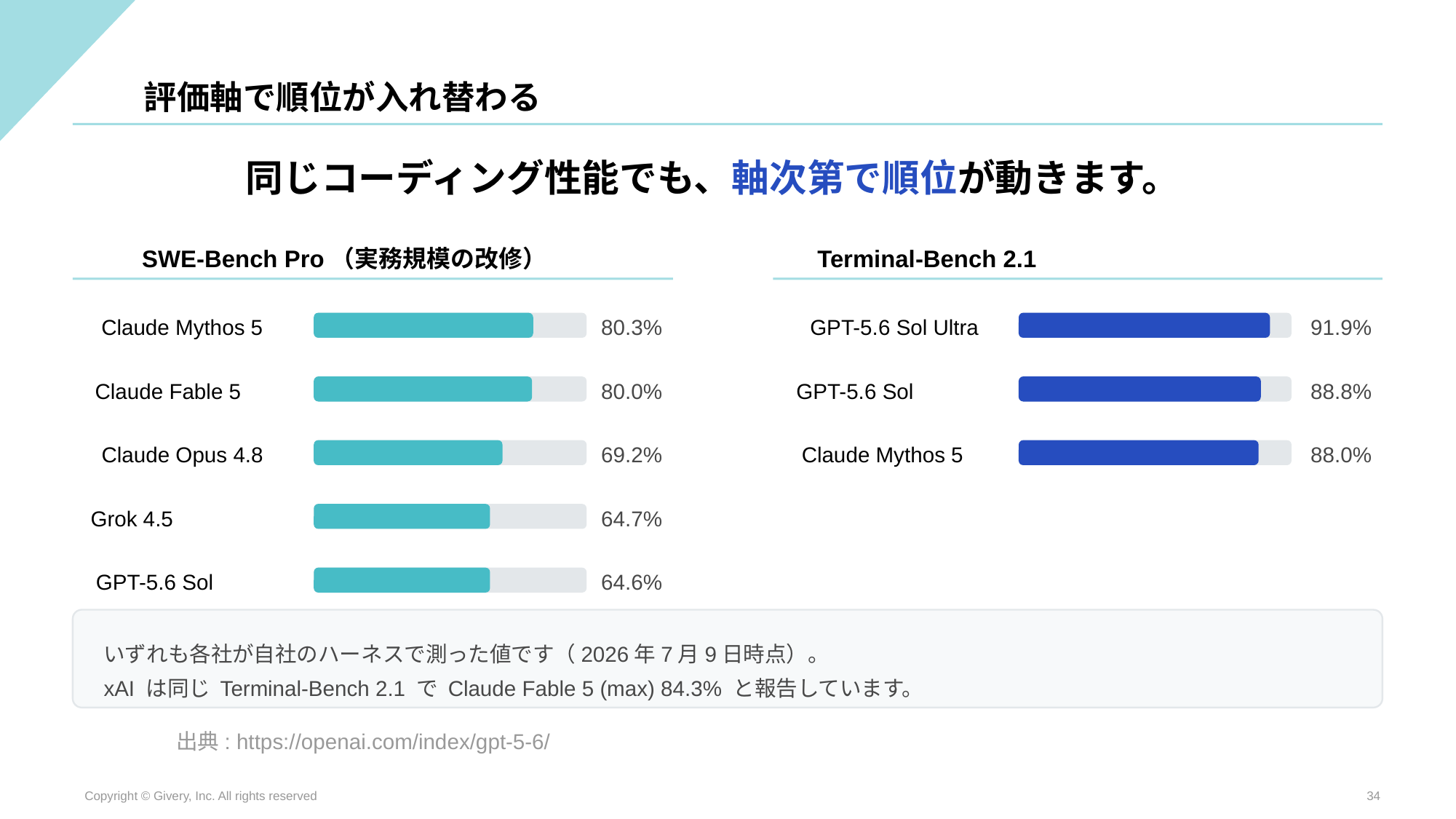

評価軸で順位が入れ替わる

同じコーディング性能でも、軸次第で順位が動きます。
SWE-Bench Pro（実務規模の改修）
Terminal-Bench 2.1

Claude Mythos 5
80.3%
GPT-5.6 Sol Ultra
91.9%

Claude Fable 5
80.0%
GPT-5.6 Sol
88.8%

Claude Opus 4.8
69.2%
Claude Mythos 5
88.0%

Grok 4.5
64.7%

GPT-5.6 Sol
64.6%

いずれも各社が自社のハーネスで測った値です（2026年7月9日時点）。
xAI は同じ Terminal-Bench 2.1 で Claude Fable 5 (max) 84.3% と報告しています。
出典: https://openai.com/index/gpt-5-6/
Copyright © Givery, Inc. All rights reserved
34